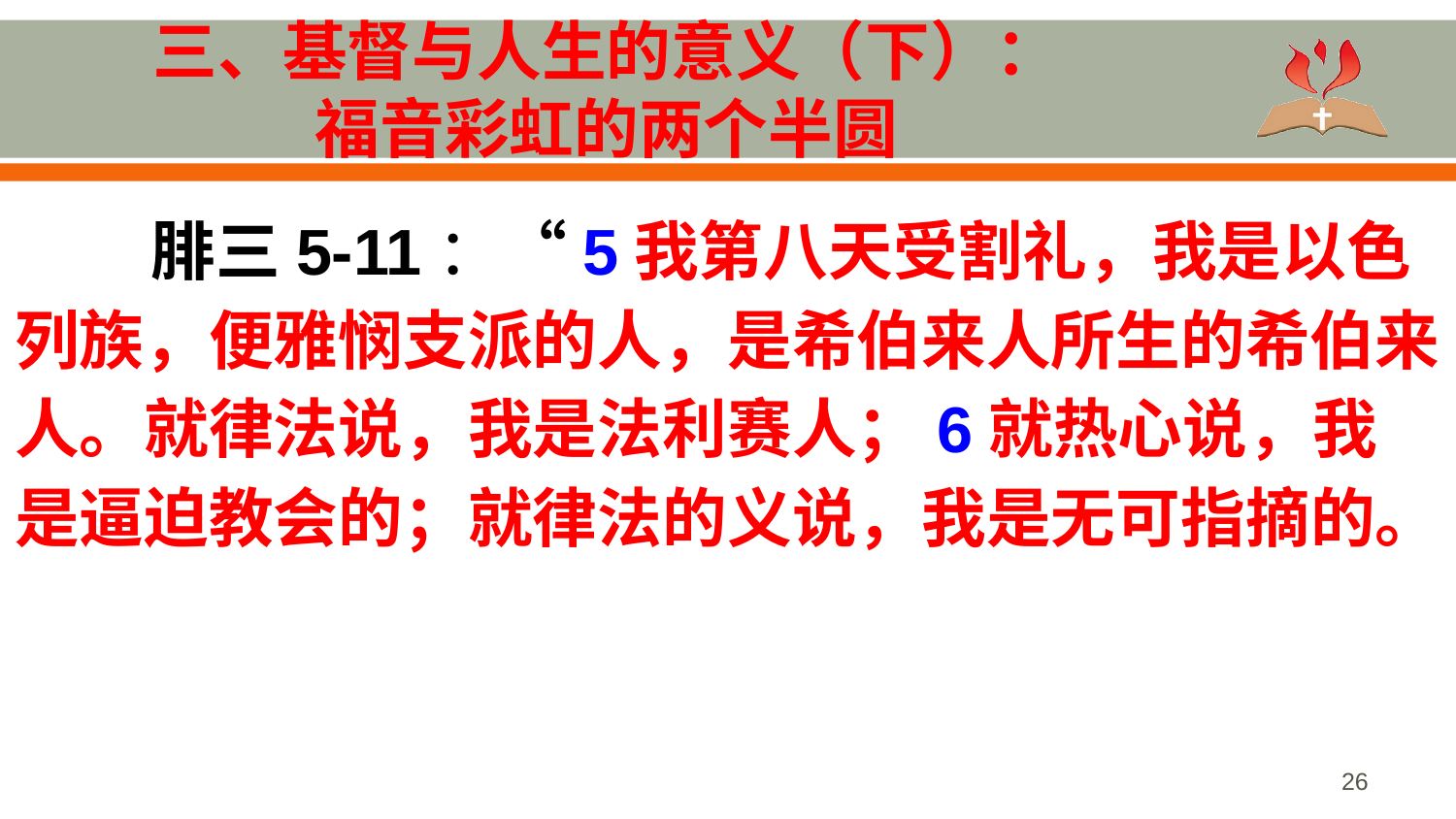

# 三、基督与人生的意义（下）： 福音彩虹的两个半圆
腓三5-11：“5我第八天受割礼，我是以色列族，便雅悯支派的人，是希伯来人所生的希伯来人。就律法说，我是法利赛人；6就热心说，我是逼迫教会的；就律法的义说，我是无可指摘的。

26